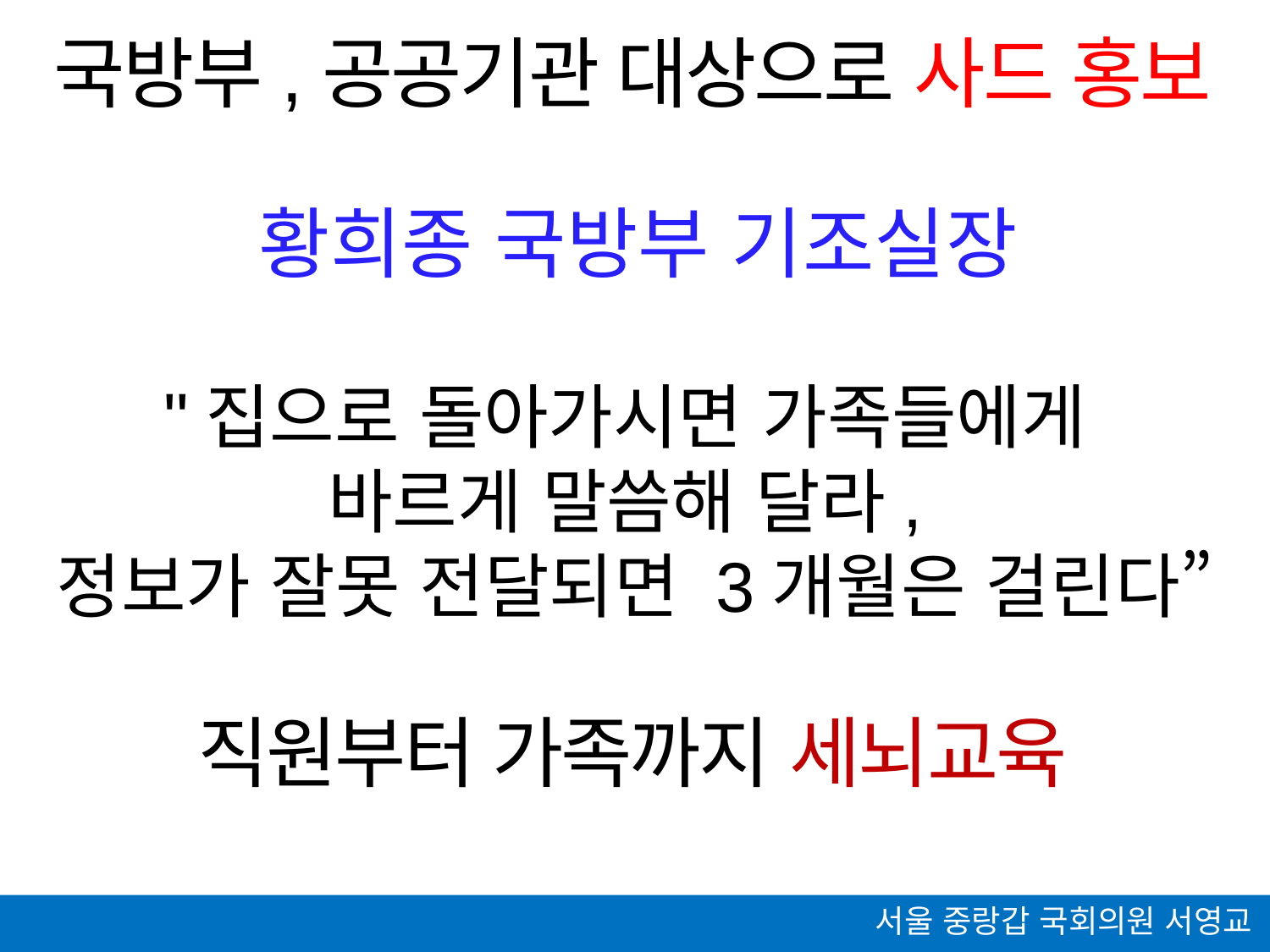

# 국방부,공공기관 대상으로 사드 홍보
황희종 국방부 기조실장
"집으로 돌아가시면 가족들에게
바르게 말씀해 달라,
정보가 잘못 전달되면 3개월은 걸린다”
직원부터 가족까지 세뇌교육

서울 중랑갑 국회의원 서영교